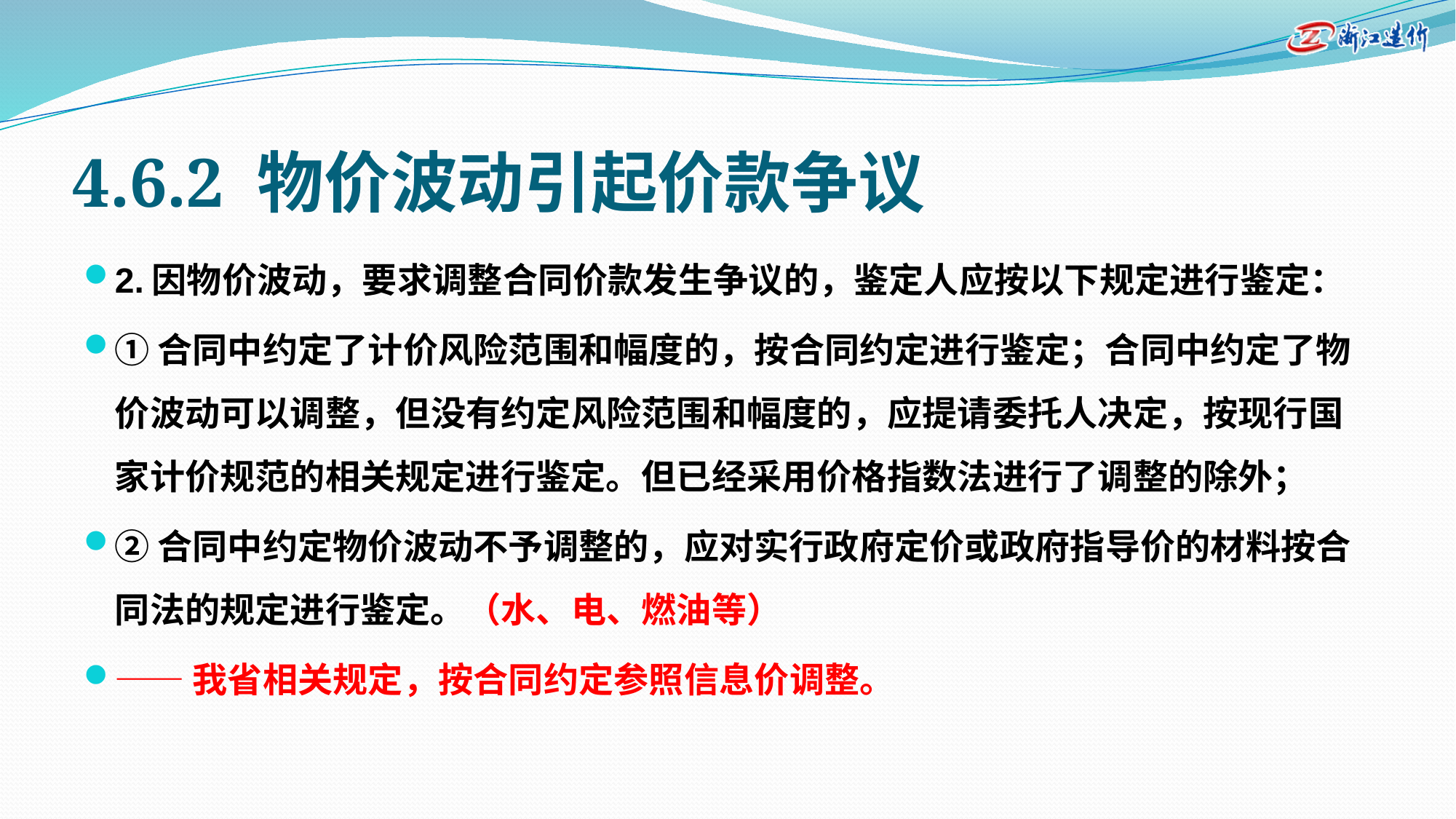

# 4.6.2 物价波动引起价款争议
2.因物价波动，要求调整合同价款发生争议的，鉴定人应按以下规定进行鉴定：
①合同中约定了计价风险范围和幅度的，按合同约定进行鉴定；合同中约定了物价波动可以调整，但没有约定风险范围和幅度的，应提请委托人决定，按现行国家计价规范的相关规定进行鉴定。但已经采用价格指数法进行了调整的除外；
②合同中约定物价波动不予调整的，应对实行政府定价或政府指导价的材料按合同法的规定进行鉴定。（水、电、燃油等）
——我省相关规定，按合同约定参照信息价调整。